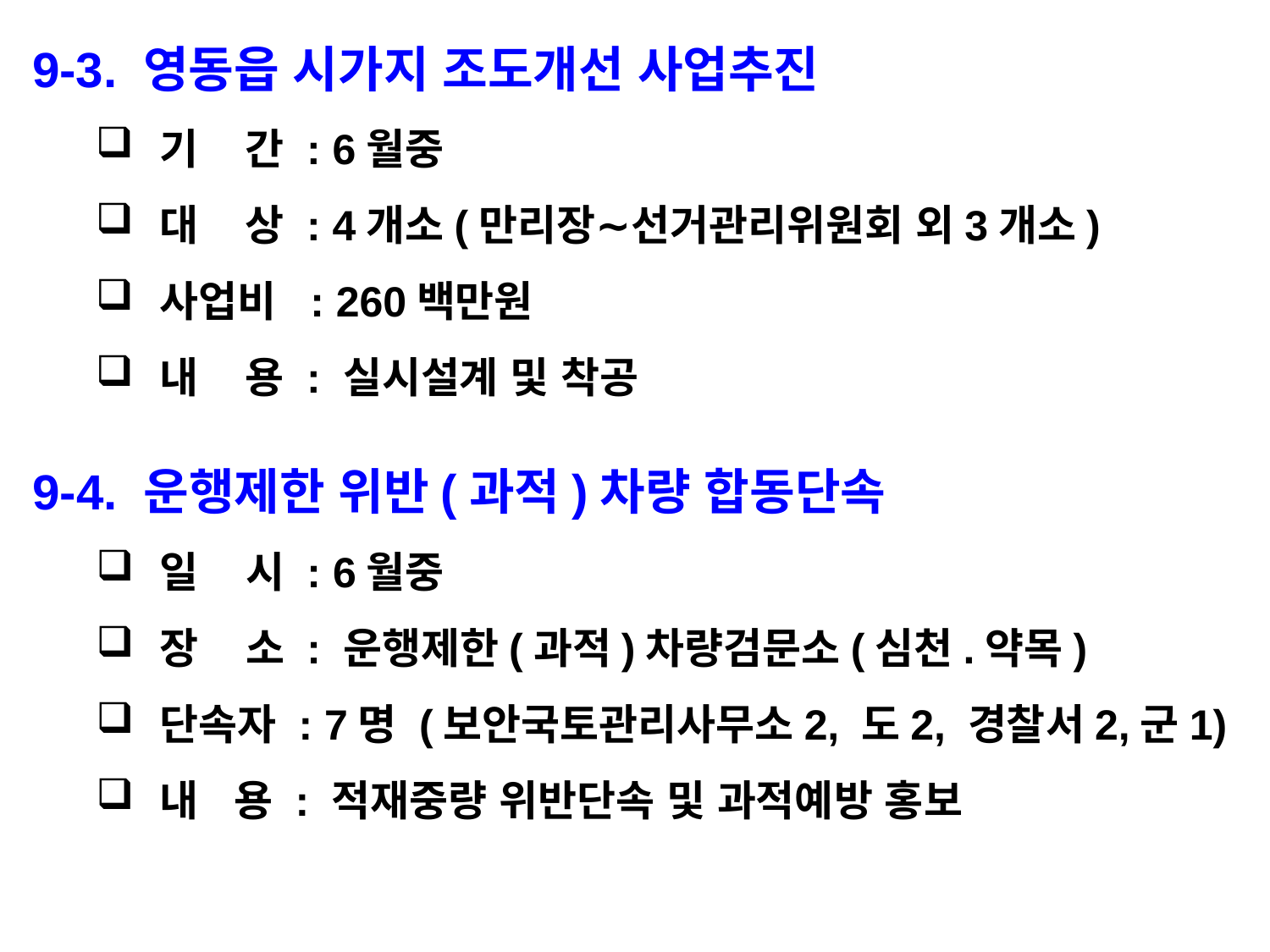

9-3. 영동읍 시가지 조도개선 사업추진
기    간 : 6월중
대    상 : 4개소(만리장∼선거관리위원회 외3개소)
사업비  : 260백만원
내    용 : 실시설계 및 착공

9-4. 운행제한 위반(과적)차량 합동단속
일    시 : 6월중
장    소 : 운행제한(과적)차량검문소(심천.약목)
단속자 : 7명 (보안국토관리사무소2, 도2, 경찰서2,군1)
내   용 : 적재중량 위반단속 및 과적예방 홍보